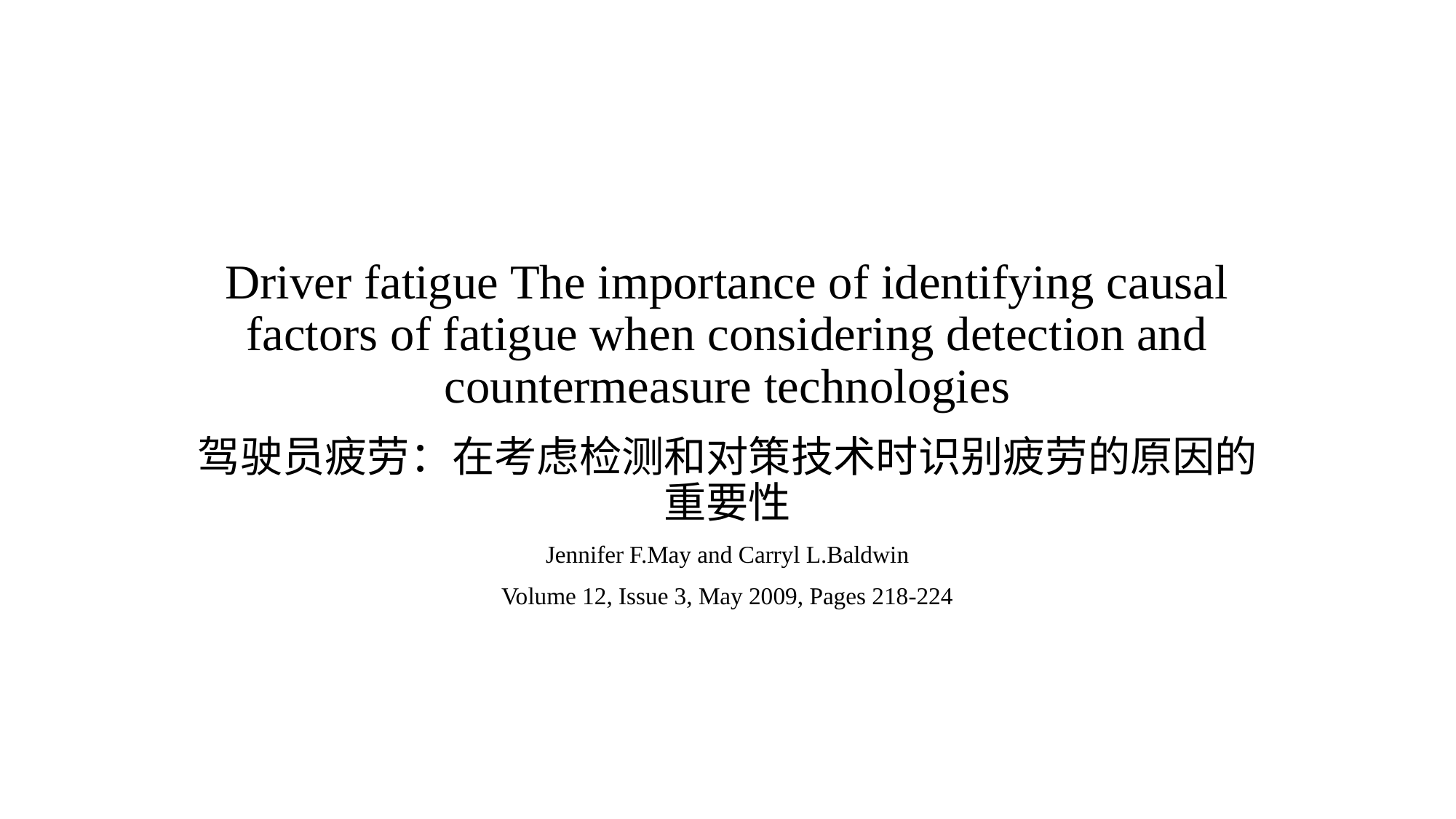

# Driver fatigue The importance of identifying causal factors of fatigue when considering detection and countermeasure technologies
驾驶员疲劳：在考虑检测和对策技术时识别疲劳的原因的重要性
Jennifer F.May and Carryl L.Baldwin
Volume 12, Issue 3, May 2009, Pages 218-224